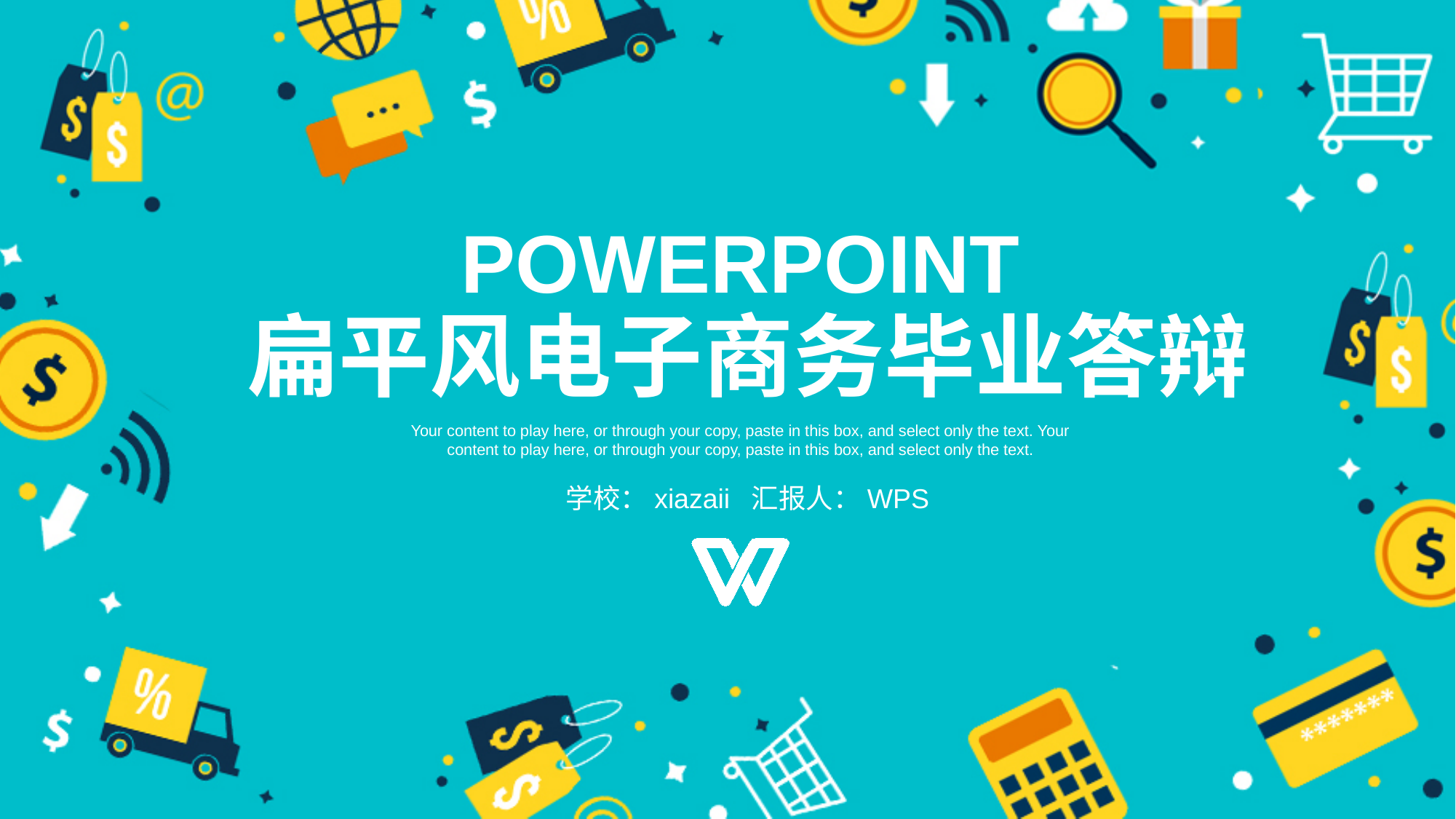

POWERPOINT
扁平风电子商务毕业答辩
Your content to play here, or through your copy, paste in this box, and select only the text. Your content to play here, or through your copy, paste in this box, and select only the text.
学校：xiazaii  汇报人：WPS